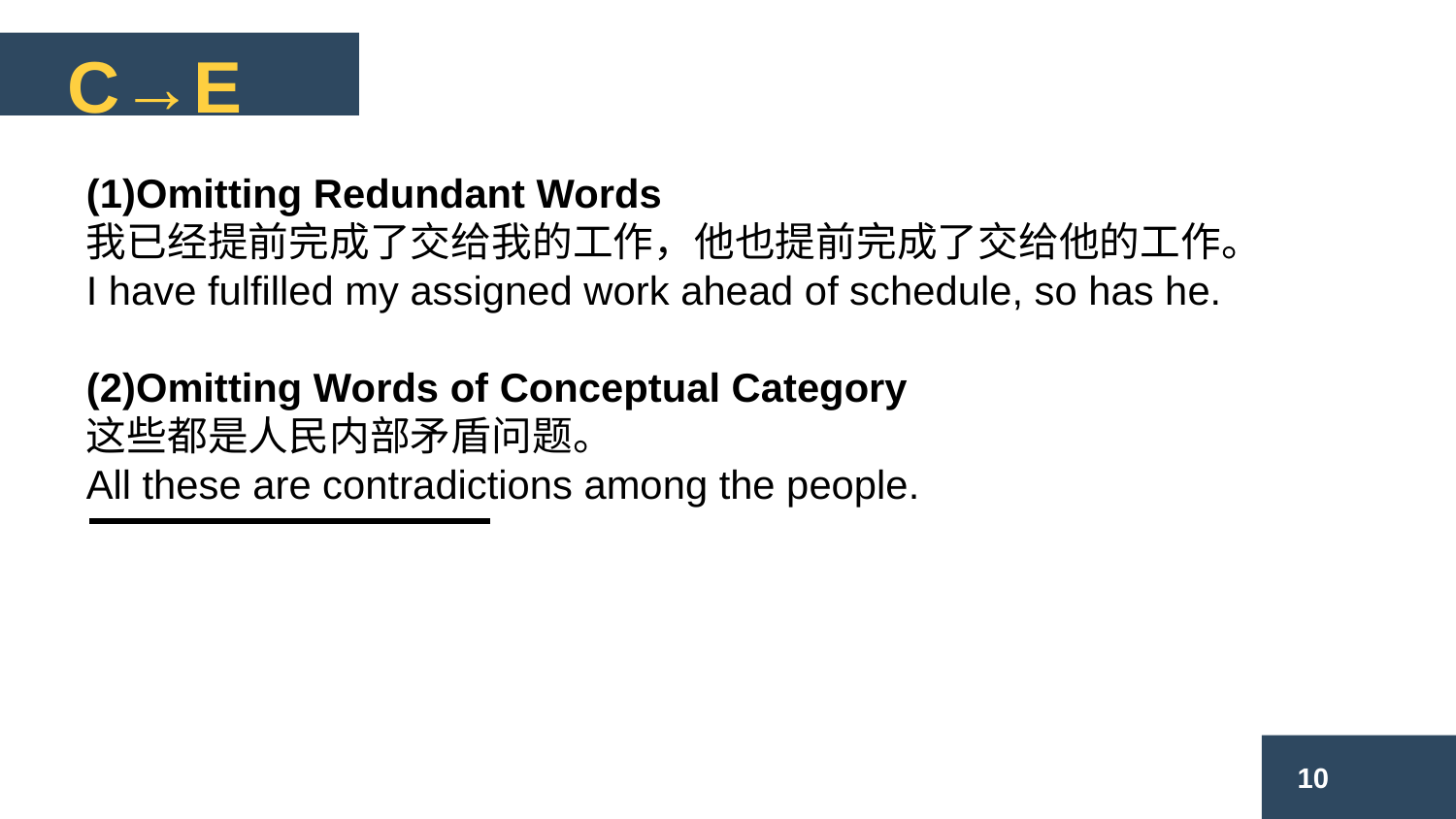

C→E
(1)Omitting Redundant Words
我已经提前完成了交给我的工作，他也提前完成了交给他的工作。
I have fulfilled my assigned work ahead of schedule, so has he.

(2)Omitting Words of Conceptual Category
这些都是人民内部矛盾问题。
All these are contradictions among the people.

10